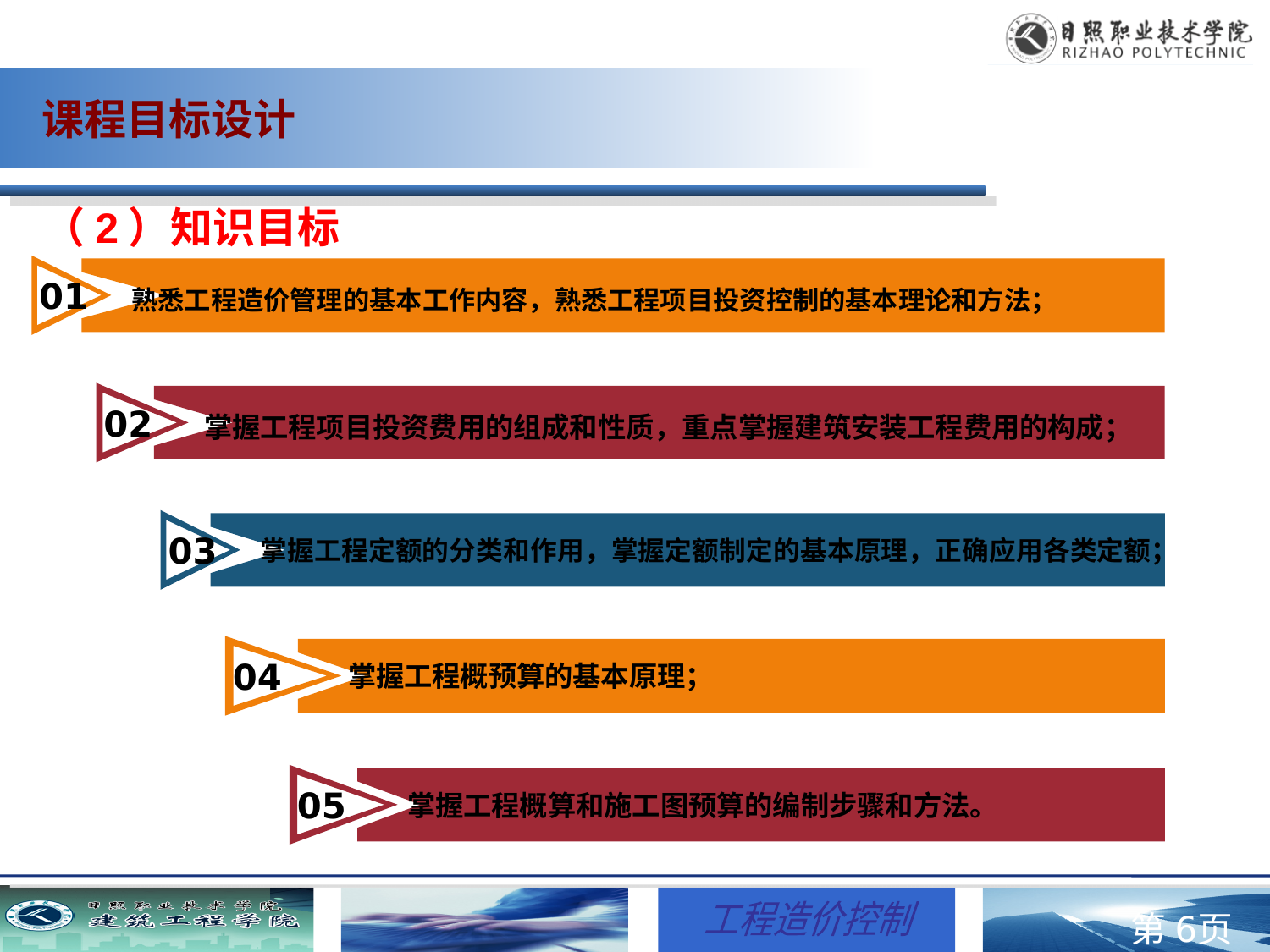

课程目标设计
（2）知识目标
01
熟悉工程造价管理的基本工作内容，熟悉工程项目投资控制的基本理论和方法；
# Hot Tip
02
掌握工程项目投资费用的组成和性质，重点掌握建筑安装工程费用的构成；
03
掌握工程定额的分类和作用，掌握定额制定的基本原理，正确应用各类定额；
04
掌握工程概预算的基本原理；
05
掌握工程概算和施工图预算的编制步骤和方法。
第6页